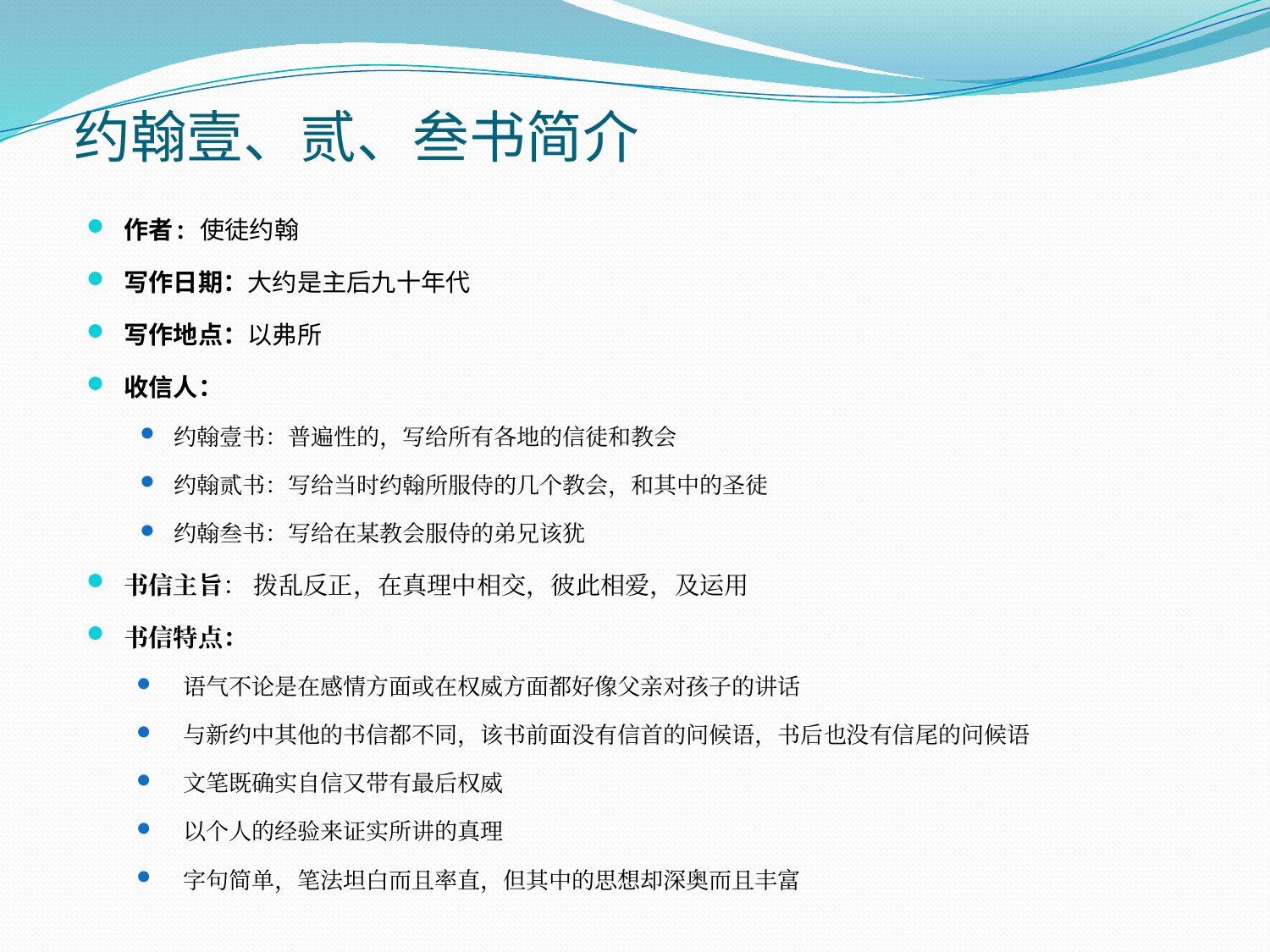

# 约翰壹、贰、叁书简介
作者:  使徒约翰
写作日期：大约是主后九十年代
写作地点：以弗所
收信人：
约翰壹书：普遍性的，写给所有各地的信徒和教会
约翰贰书：写给当时约翰所服侍的几个教会，和其中的圣徒
约翰叁书：写给在某教会服侍的弟兄该犹
书信主旨： 拨乱反正，在真理中相交，彼此相爱，及运用
书信特点：
语气不论是在感情方面或在权威方面都好像父亲对孩子的讲话
与新约中其他的书信都不同，该书前面没有信首的问候语，书后也没有信尾的问候语
文笔既确实自信又带有最后权威
以个人的经验来证实所讲的真理
字句简单，笔法坦白而且率直，但其中的思想却深奥而且丰富